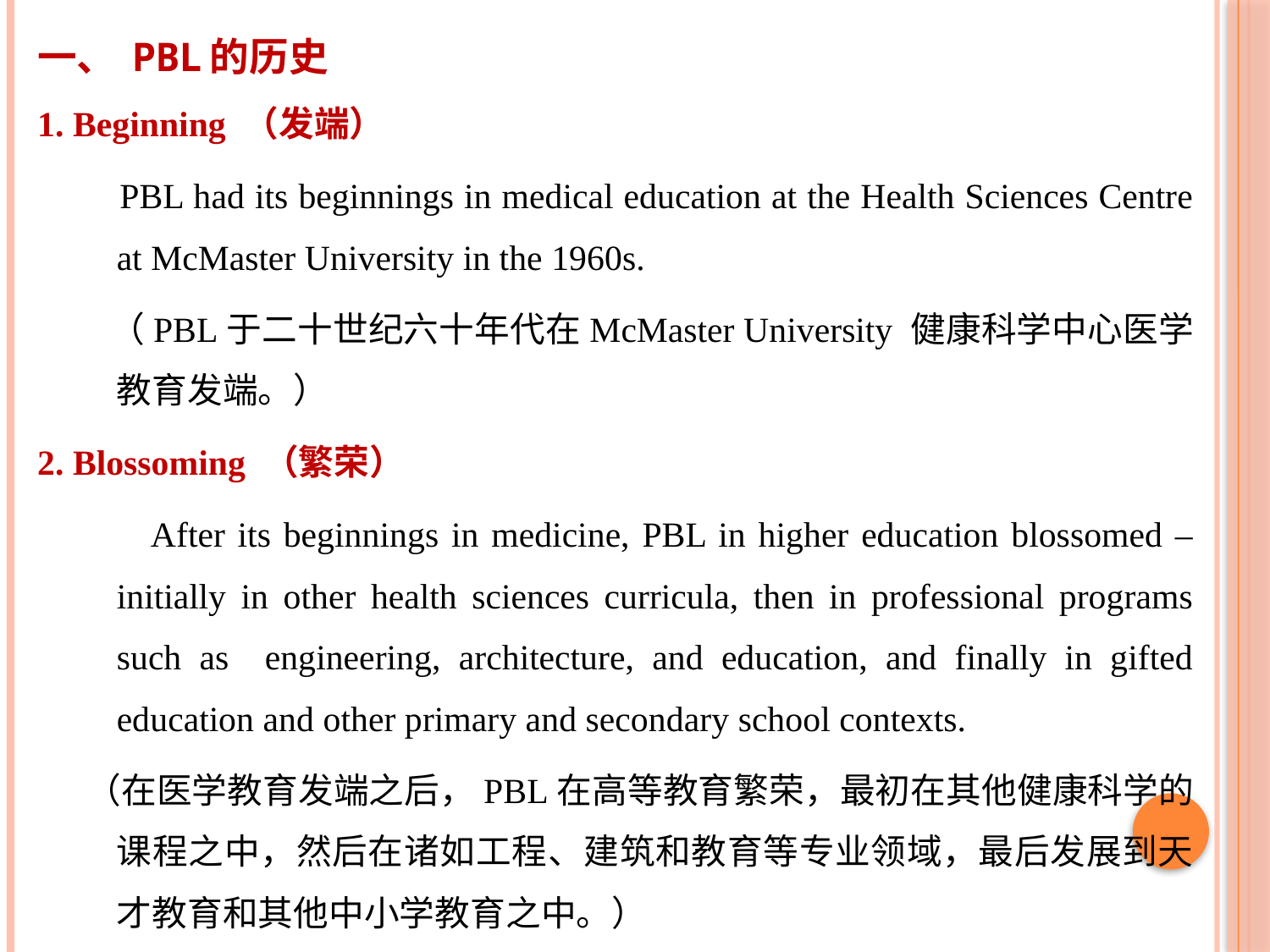

# 一、 PBL的历史
1. Beginning （发端）
        PBL had its beginnings in medical education at the Health Sciences Centre at McMaster University in the 1960s.
        （PBL于二十世纪六十年代在McMaster University 健康科学中心医学教育发端。）
2. Blossoming （繁荣）
         After its beginnings in medicine, PBL in higher education blossomed –initially in other health sciences curricula, then in professional programs such as  engineering, architecture, and education, and finally in gifted education and other primary and secondary school contexts.
     （在医学教育发端之后，PBL在高等教育繁荣，最初在其他健康科学的课程之中，然后在诸如工程、建筑和教育等专业领域，最后发展到天才教育和其他中小学教育之中。）